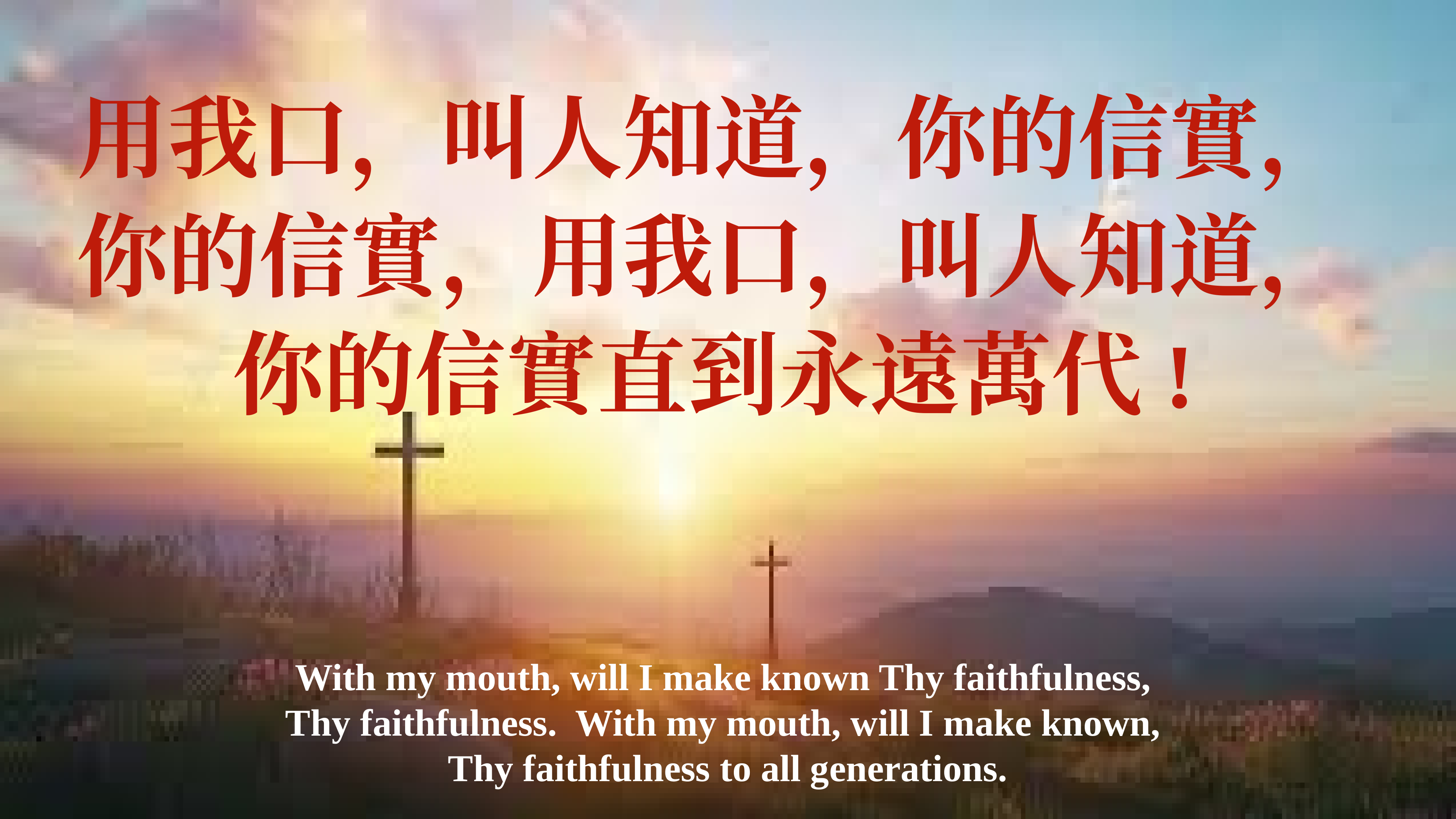

用我口，叫人知道，你的信實，
你的信實，用我口，叫人知道，
你的信實直到永遠萬代!
With my mouth, will I make known Thy faithfulness,
Thy faithfulness.  With my mouth, will I make known,
Thy faithfulness to all generations.
6